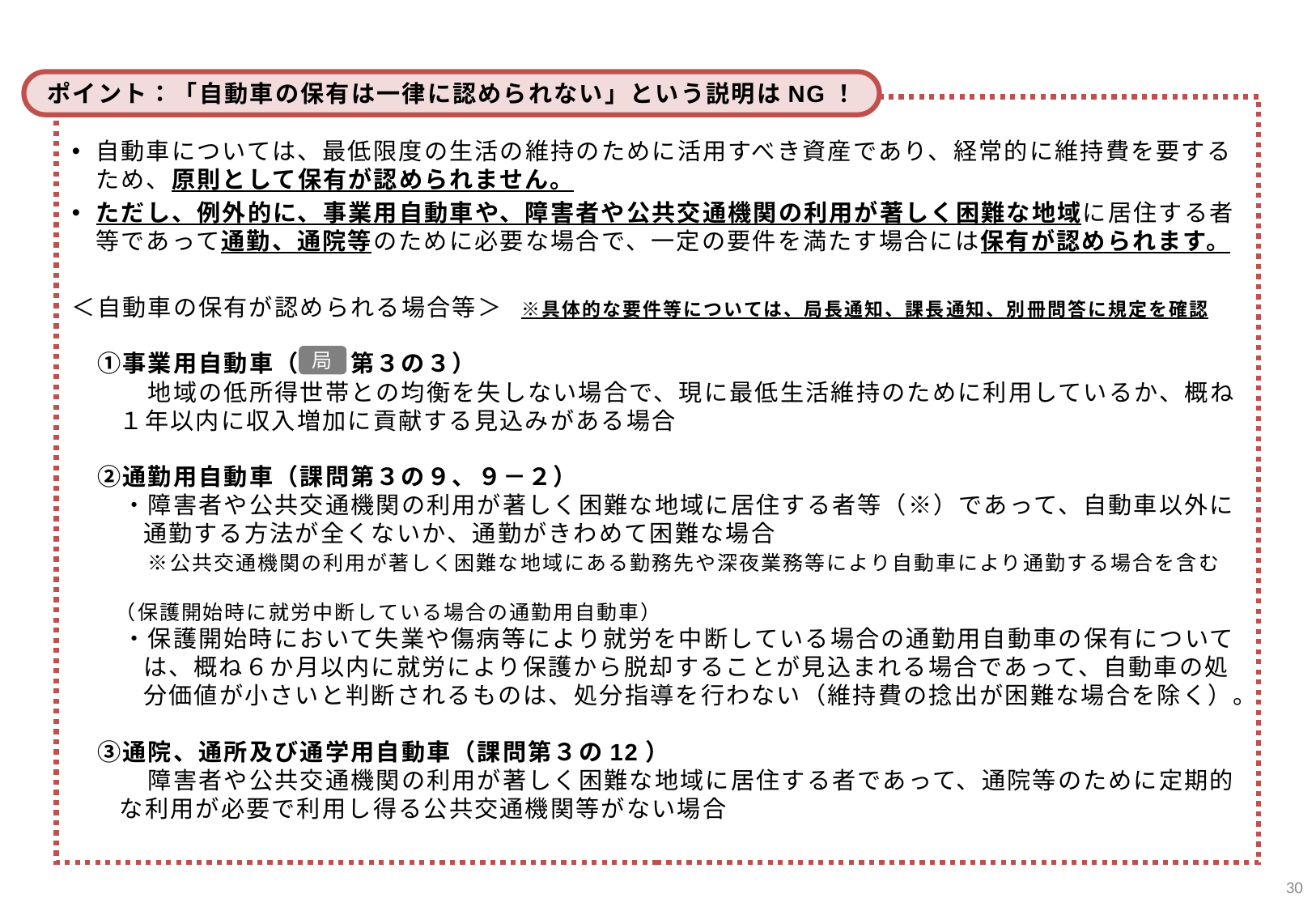

ポイント：「自動車の保有は一律に認められない」という説明はNG！

自動車については、最低限度の生活の維持のために活用すべき資産であり、経常的に維持費を要するため、原則として保有が認められません。
ただし、例外的に、事業用自動車や、障害者や公共交通機関の利用が著しく困難な地域に居住する者等であって通勤、通院等のために必要な場合で、一定の要件を満たす場合には保有が認められます。

＜自動車の保有が認められる場合等＞　※具体的な要件等については、局長通知、課長通知、別冊問答に規定を確認

　①事業用自動車（　　第３の３）
　　　地域の低所得世帯との均衡を失しない場合で、現に最低生活維持のために利用しているか、概ね１年以内に収入増加に貢献する見込みがある場合

　②通勤用自動車（課問第３の９、９－２）
　　・障害者や公共交通機関の利用が著しく困難な地域に居住する者等（※）であって、自動車以外に通勤する方法が全くないか、通勤がきわめて困難な場合
　　　※公共交通機関の利用が著しく困難な地域にある勤務先や深夜業務等により自動車により通勤する場合を含む

　　（保護開始時に就労中断している場合の通勤用自動車）
　　・保護開始時において失業や傷病等により就労を中断している場合の通勤用自動車の保有については、概ね６か月以内に就労により保護から脱却することが見込まれる場合であって、自動車の処分価値が小さいと判断されるものは、処分指導を行わない（維持費の捻出が困難な場合を除く）。

　③通院、通所及び通学用自動車（課問第３の12）
　　　障害者や公共交通機関の利用が著しく困難な地域に居住する者であって、通院等のために定期的な利用が必要で利用し得る公共交通機関等がない場合

局
30